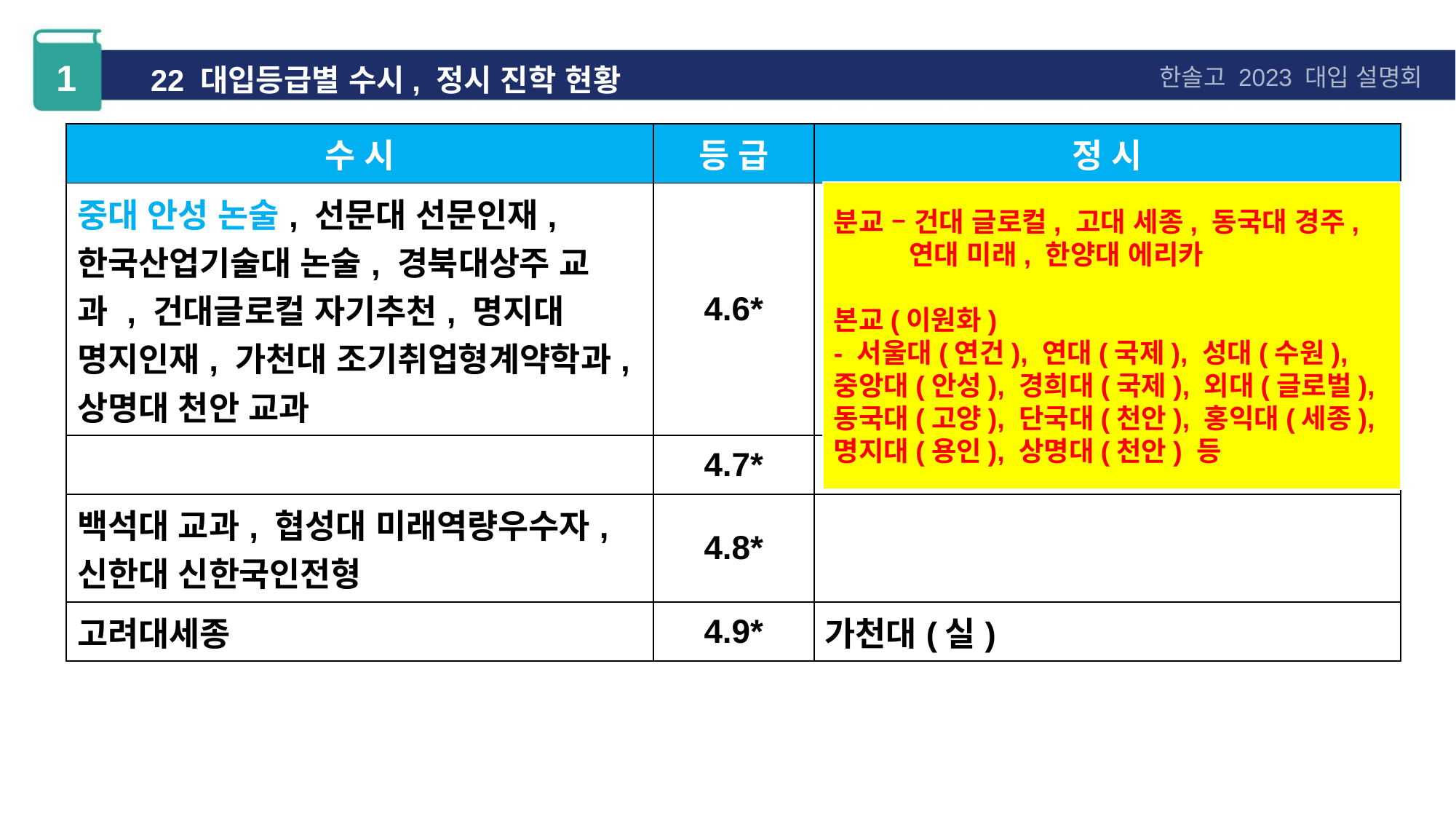

1
22 대입등급별 수시, 정시 진학 현황
한솔고 2023 대입 설명회
| 수 시 | 등 급 | 정 시 |
| --- | --- | --- |
| 중대 안성 논술, 선문대 선문인재, 한국산업기술대 논술, 경북대상주 교과 , 건대글로컬 자기추천, 명지대 명지인재, 가천대 조기취업형계약학과, 상명대 천안 교과 | 4.6\* | 아주대 미디어(교) |
|  | 4.7\* | 가천대 |
| 백석대 교과, 협성대 미래역량우수자, 신한대 신한국인전형 | 4.8\* |  |
| 고려대세종 | 4.9\* | 가천대(실) |
분교 – 건대 글로컬, 고대 세종, 동국대 경주,
         연대 미래, 한양대 에리카

본교(이원화)
- 서울대(연건), 연대(국제), 성대(수원), 중앙대(안성), 경희대(국제), 외대(글로벌), 동국대(고양), 단국대(천안), 홍익대(세종), 명지대(용인), 상명대(천안) 등